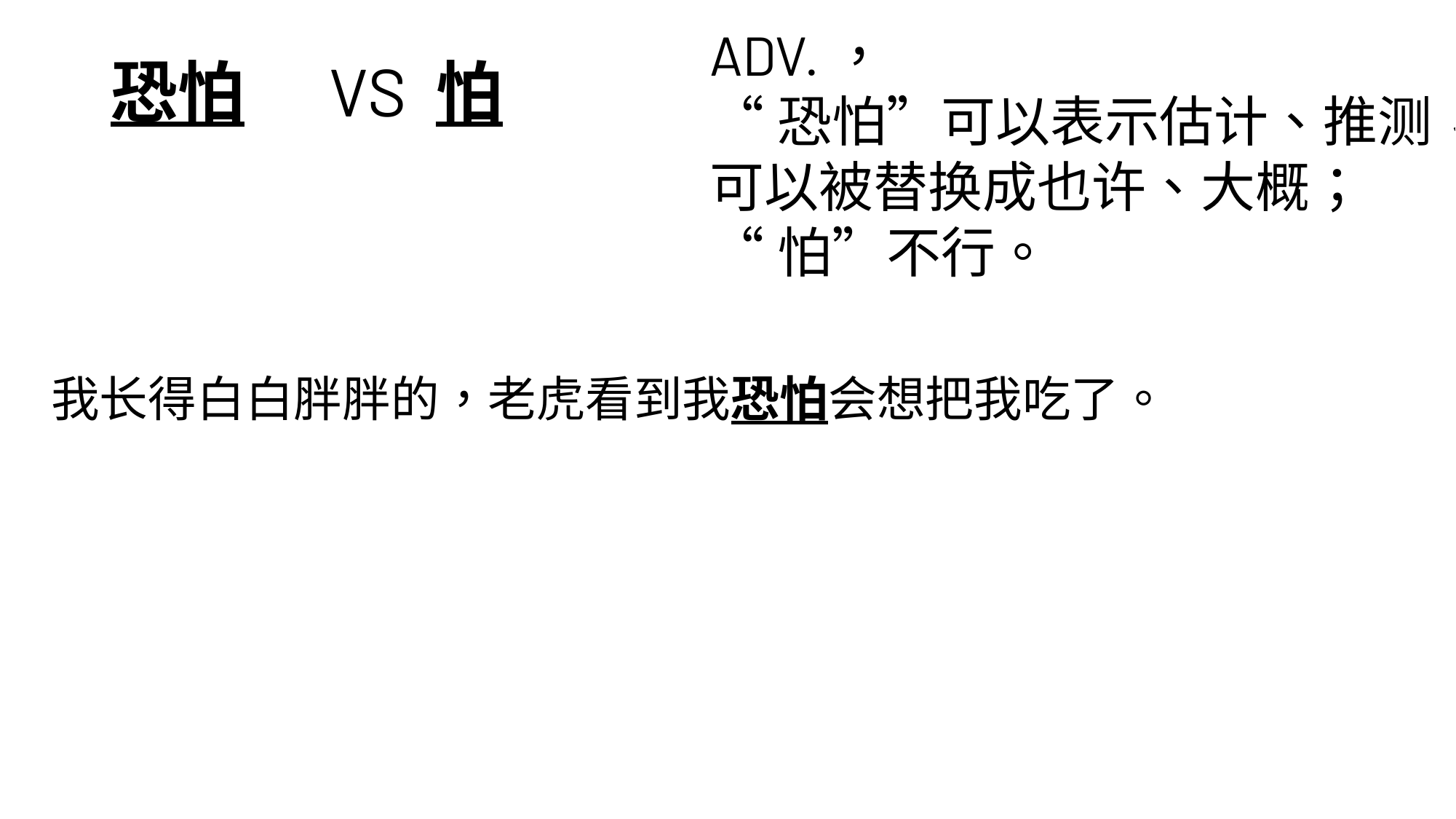

# 恐怕 	VS 怕
ADV.，
“恐怕”可以表示估计、推测，可以被替换成也许、大概；
“怕”不行。
我长得白白胖胖的，老虎看到我恐怕会想把我吃了。